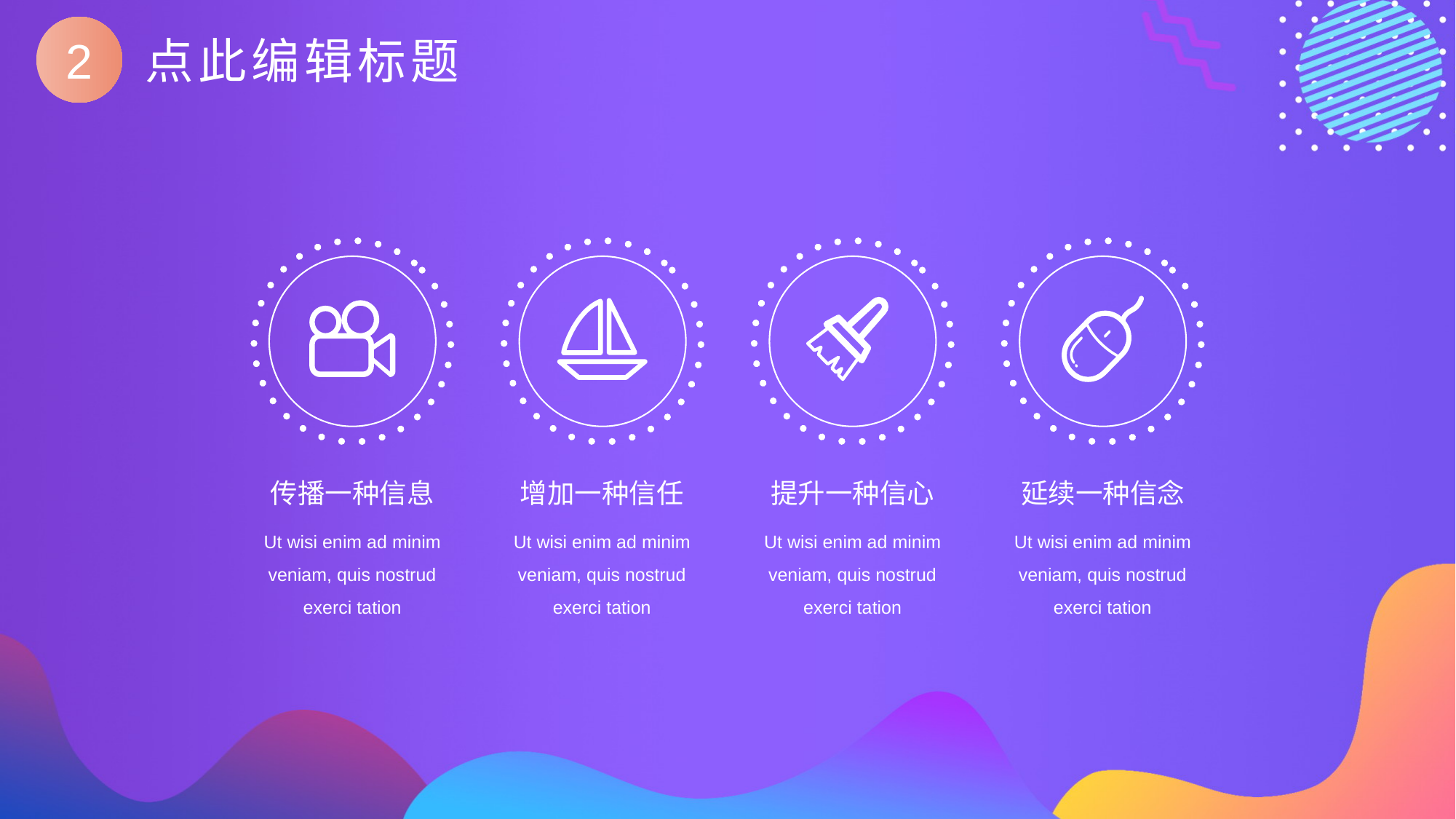

2
点此编辑标题

传播一种信息
Ut wisi enim ad minim veniam, quis nostrud exerci tation
增加一种信任
Ut wisi enim ad minim veniam, quis nostrud exerci tation
提升一种信心
Ut wisi enim ad minim veniam, quis nostrud exerci tation
延续一种信念
Ut wisi enim ad minim veniam, quis nostrud exerci tation